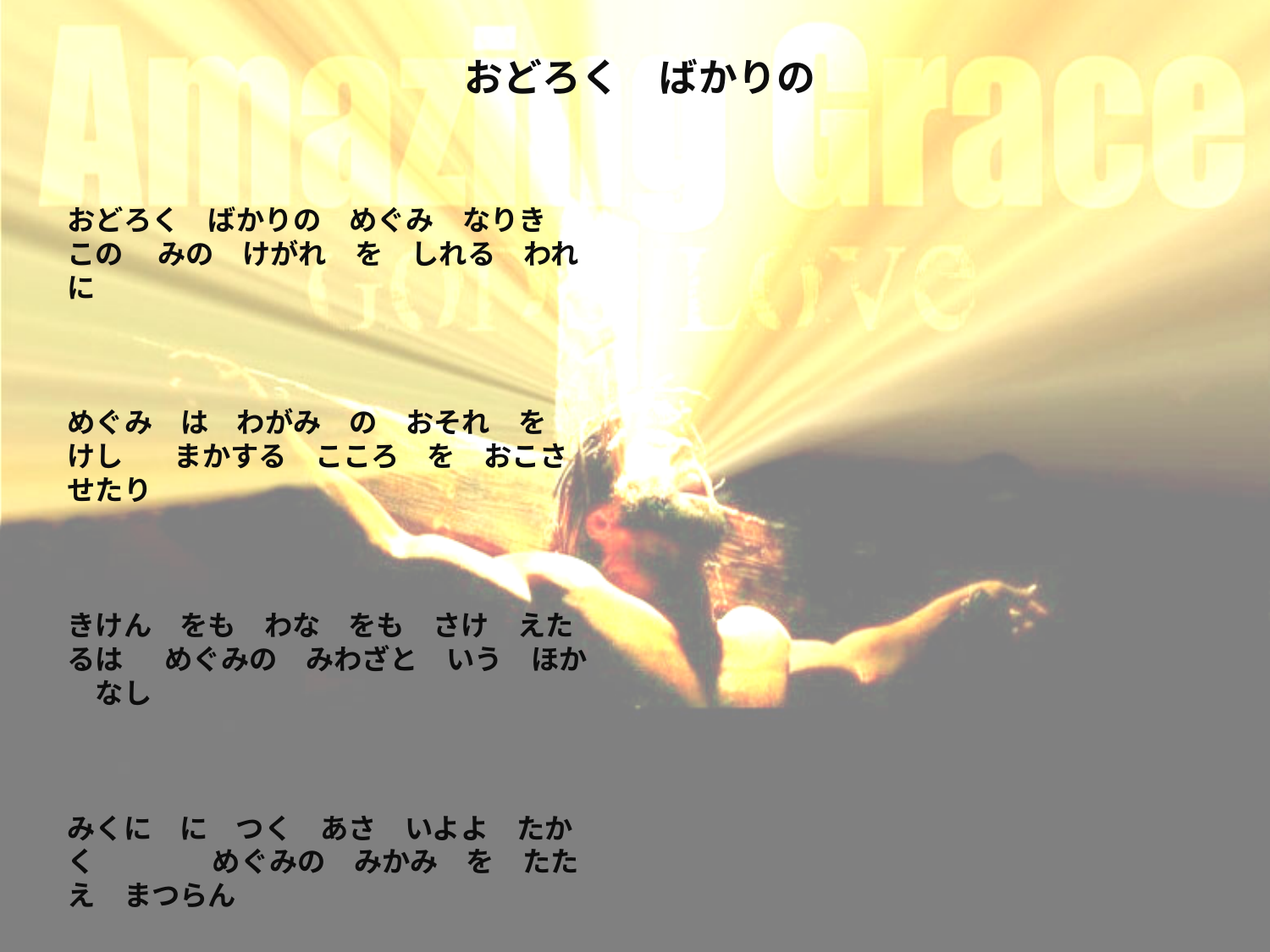

# おどろく　ばかりの
おどろく　ばかりの　めぐみ　なりき　この　 みの　けがれ　を　しれる　われに

めぐみ　は　わがみ　の　おそれ　を　けし        まかする　こころ　を　おこさせたり

きけん　をも　わな　をも　さけ　えたるは　  めぐみの　みわざと　いう　ほか　なし

みくに　に　つく　あさ　いよよ　たかく　              めぐみの　みかみ　を　たたえ　まつらん